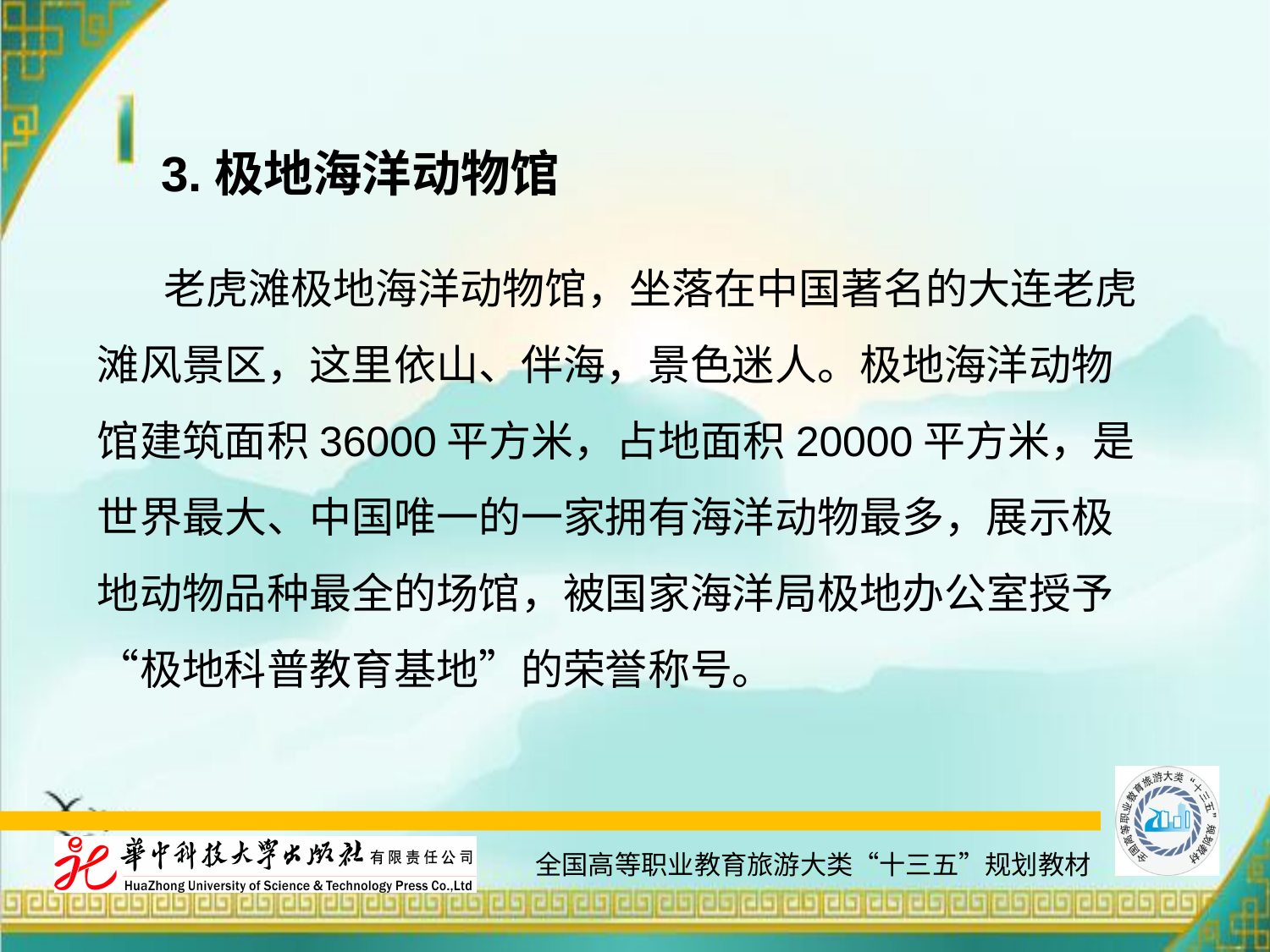

3.极地海洋动物馆

  老虎滩极地海洋动物馆，坐落在中国著名的大连老虎滩风景区，这里依山、伴海，景色迷人。极地海洋动物馆建筑面积36000平方米，占地面积20000平方米，是世界最大、中国唯一的一家拥有海洋动物最多，展示极地动物品种最全的场馆，被国家海洋局极地办公室授予“极地科普教育基地”的荣誉称号。